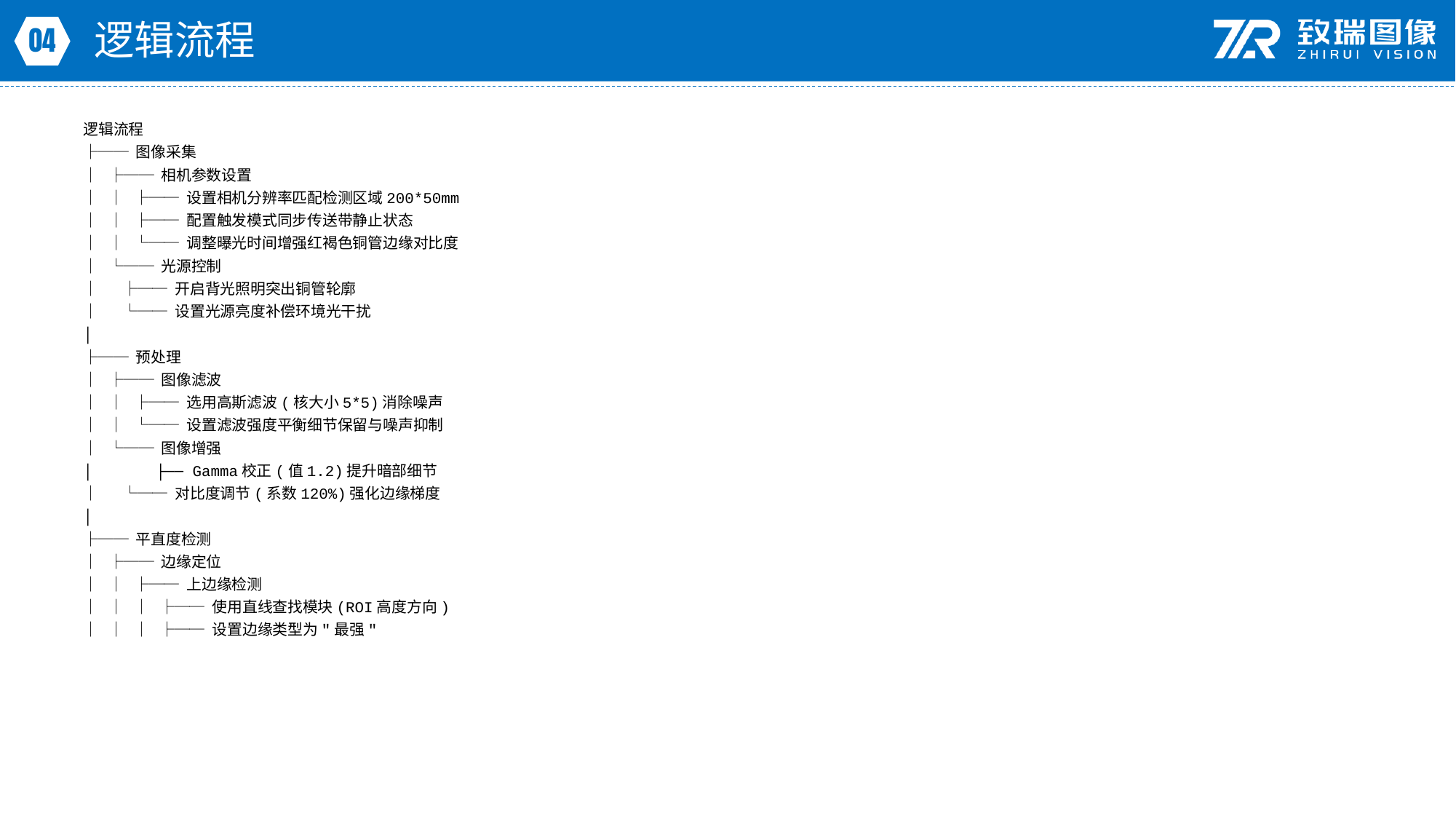

逻辑流程
04

逻辑流程
├── 图像采集
│   ├── 相机参数设置
│   │   ├── 设置相机分辨率匹配检测区域200*50mm
│   │   ├── 配置触发模式同步传送带静止状态
│   │   └── 调整曝光时间增强红褐色铜管边缘对比度
│   └── 光源控制
│       ├── 开启背光照明突出铜管轮廓
│       └── 设置光源亮度补偿环境光干扰
│
├── 预处理
│   ├── 图像滤波
│   │   ├── 选用高斯滤波(核大小5*5)消除噪声
│   │   └── 设置滤波强度平衡细节保留与噪声抑制
│   └── 图像增强
│       ├── Gamma校正(值1.2)提升暗部细节
│       └── 对比度调节(系数120%)强化边缘梯度
│
├── 平直度检测
│   ├── 边缘定位
│   │   ├── 上边缘检测
│   │   │   ├── 使用直线查找模块(ROI高度方向)
│   │   │   ├── 设置边缘类型为"最强"